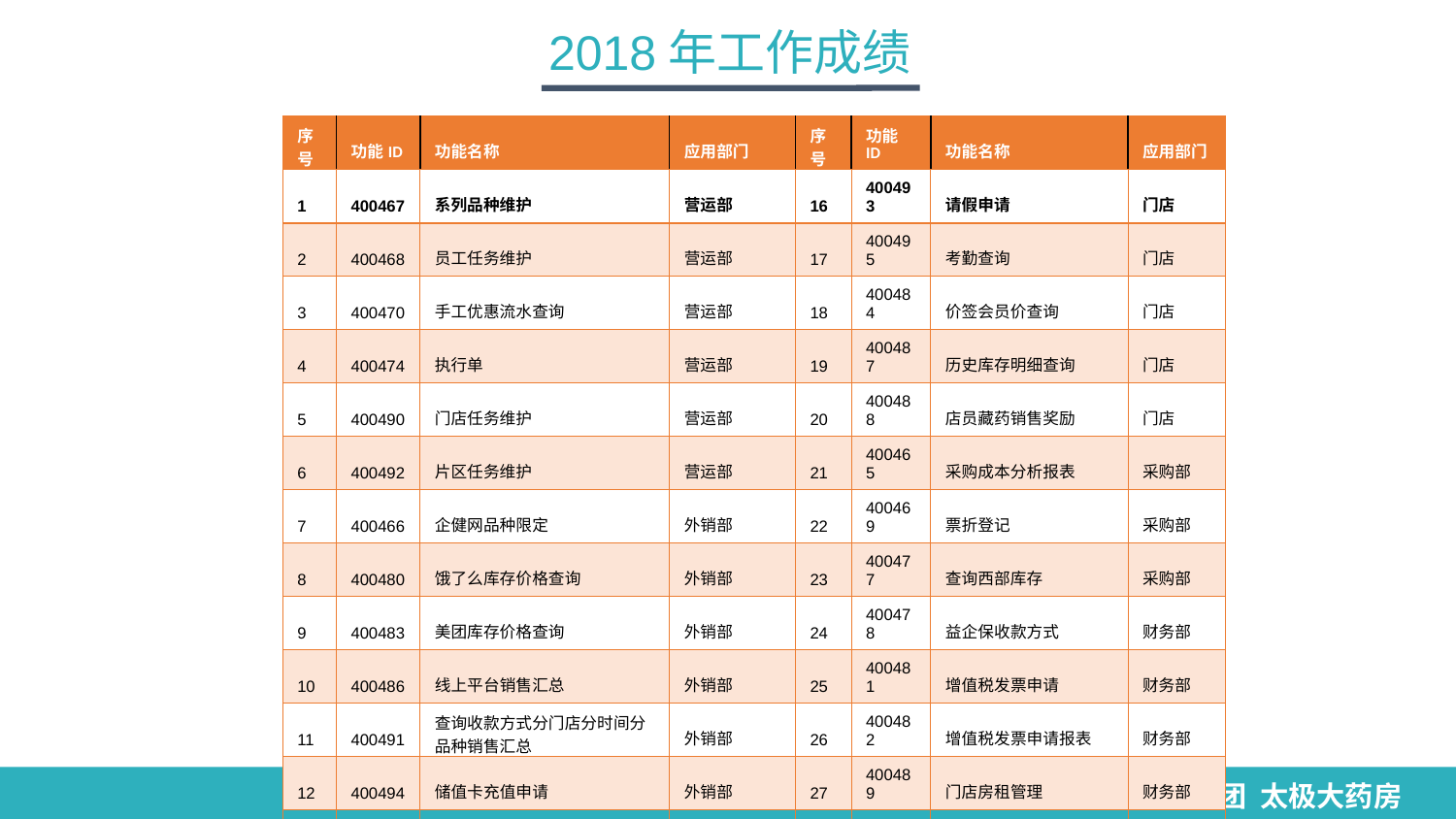

2018年工作成绩
| 序号 | 功能ID | 功能名称 | 应用部门 | 序号 | 功能ID | 功能名称 | 应用部门 |
| --- | --- | --- | --- | --- | --- | --- | --- |
| 1 | 400467 | 系列品种维护 | 营运部 | 16 | 400493 | 请假申请 | 门店 |
| 2 | 400468 | 员工任务维护 | 营运部 | 17 | 400495 | 考勤查询 | 门店 |
| 3 | 400470 | 手工优惠流水查询 | 营运部 | 18 | 400484 | 价签会员价查询 | 门店 |
| 4 | 400474 | 执行单 | 营运部 | 19 | 400487 | 历史库存明细查询 | 门店 |
| 5 | 400490 | 门店任务维护 | 营运部 | 20 | 400488 | 店员藏药销售奖励 | 门店 |
| 6 | 400492 | 片区任务维护 | 营运部 | 21 | 400465 | 采购成本分析报表 | 采购部 |
| 7 | 400466 | 企健网品种限定 | 外销部 | 22 | 400469 | 票折登记 | 采购部 |
| 8 | 400480 | 饿了么库存价格查询 | 外销部 | 23 | 400477 | 查询西部库存 | 采购部 |
| 9 | 400483 | 美团库存价格查询 | 外销部 | 24 | 400478 | 益企保收款方式 | 财务部 |
| 10 | 400486 | 线上平台销售汇总 | 外销部 | 25 | 400481 | 增值税发票申请 | 财务部 |
| 11 | 400491 | 查询收款方式分门店分时间分品种销售汇总 | 外销部 | 26 | 400482 | 增值税发票申请报表 | 财务部 |
| 12 | 400494 | 储值卡充值申请 | 外销部 | 27 | 400489 | 门店房租管理 | 财务部 |
| 13 | 400471 | 员工技能诊断报告 | 人事部 | 28 | 400479 | 物资申请 | 办公室 |
| 14 | 400472 | 优惠申请 | 门店 | 29 | 400485 | 物资基础信息管理 | 办公室 |
| 15 | 400473 | 考勤补录申请 | 门店 |  |  |  |  |

TAIJI   太极集团  太极大药房